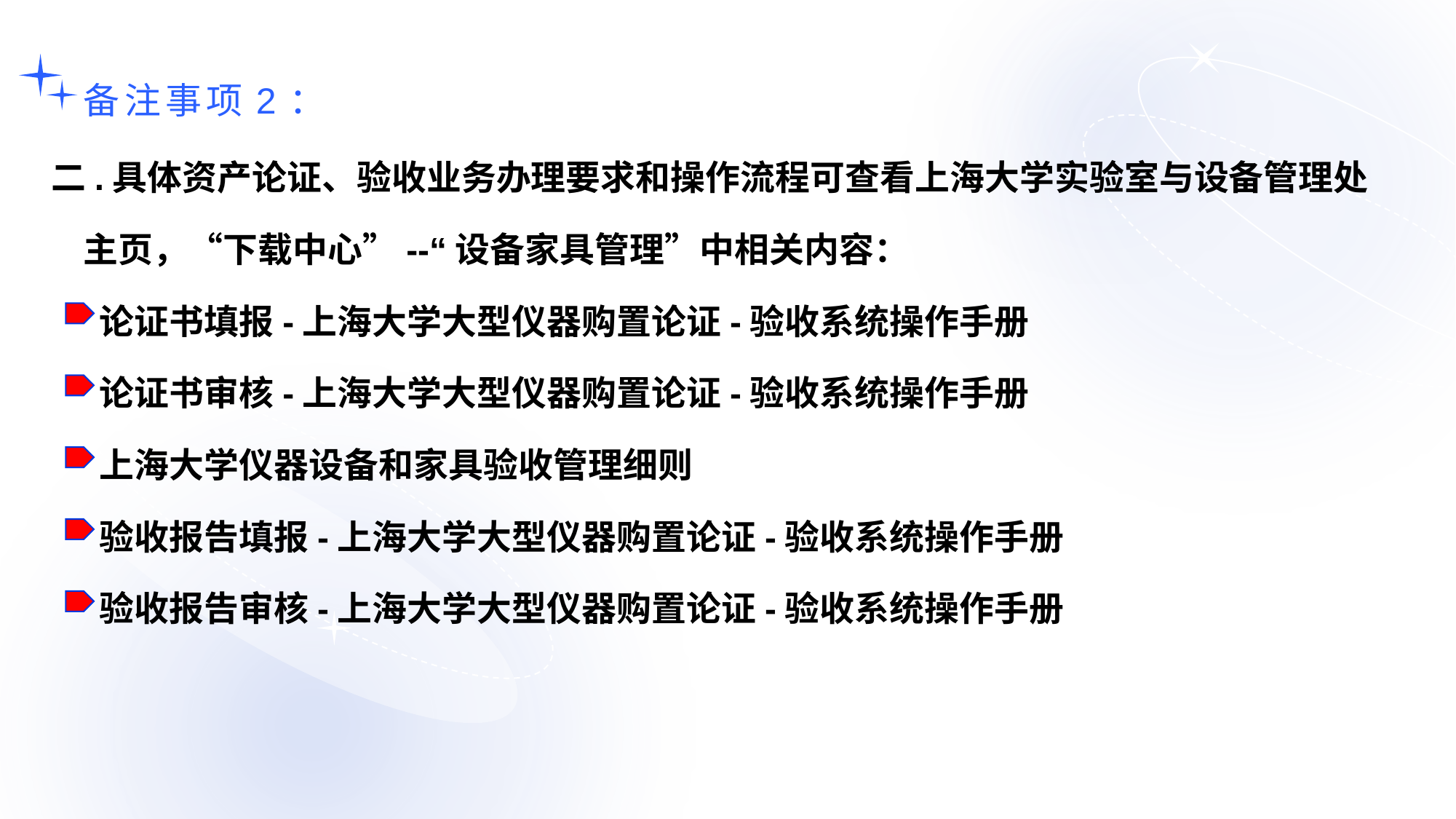

备注事项2：
二.具体资产论证、验收业务办理要求和操作流程可查看上海大学实验室与设备管理处
   主页，“下载中心”--“设备家具管理”中相关内容：
     论证书填报-上海大学大型仪器购置论证-验收系统操作手册
     论证书审核-上海大学大型仪器购置论证-验收系统操作手册
     上海大学仪器设备和家具验收管理细则
     验收报告填报-上海大学大型仪器购置论证-验收系统操作手册
     验收报告审核-上海大学大型仪器购置论证-验收系统操作手册